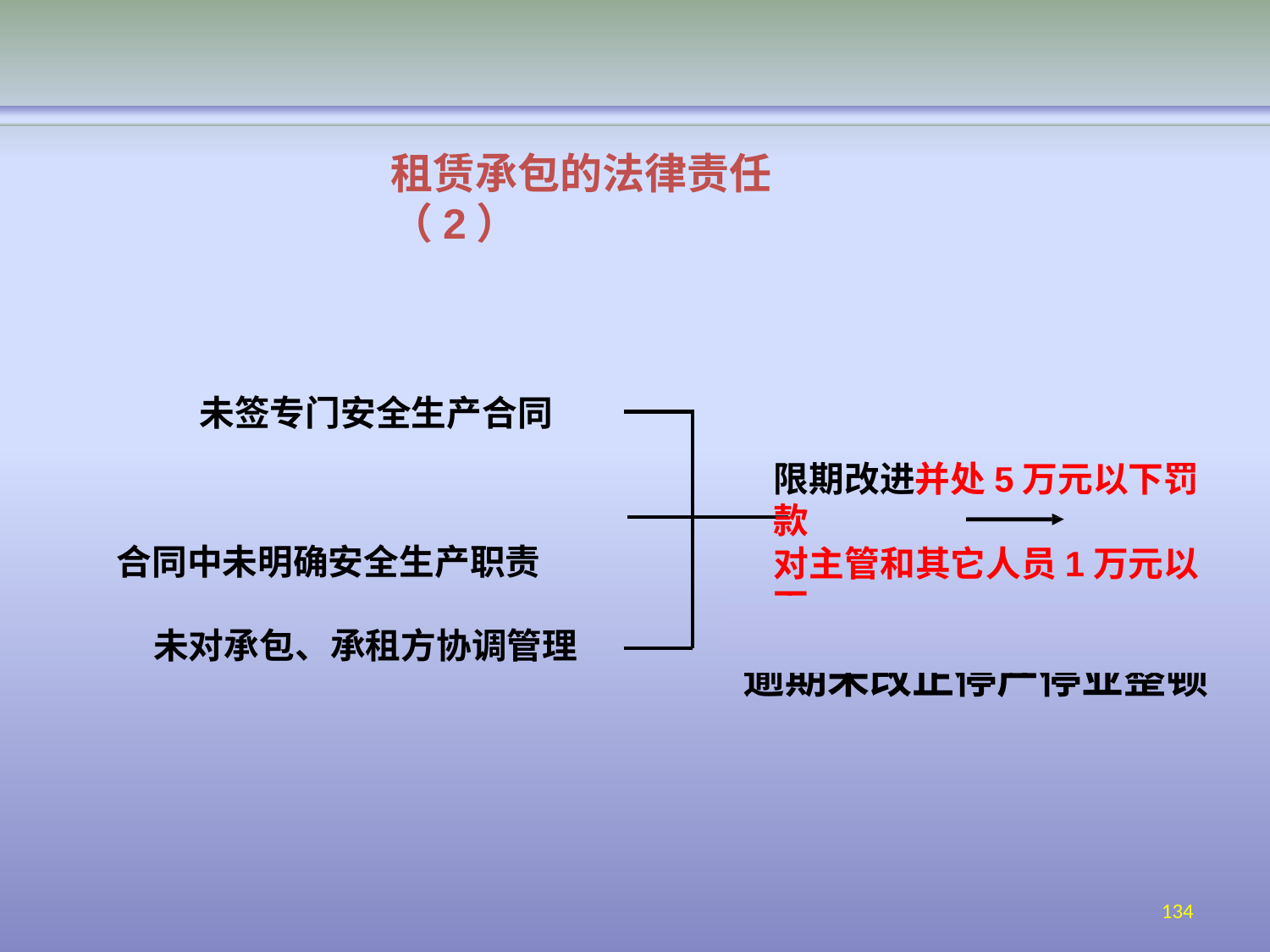

# 租赁承包的法律责任（2）
未签专门安全生产合同
限期改进并处5万元以下罚款
合同中未明确安全生产职责

对主管和其它人员1万元以下
逾期未改正停产停业整顿

未对承包、承租方协调管理

134